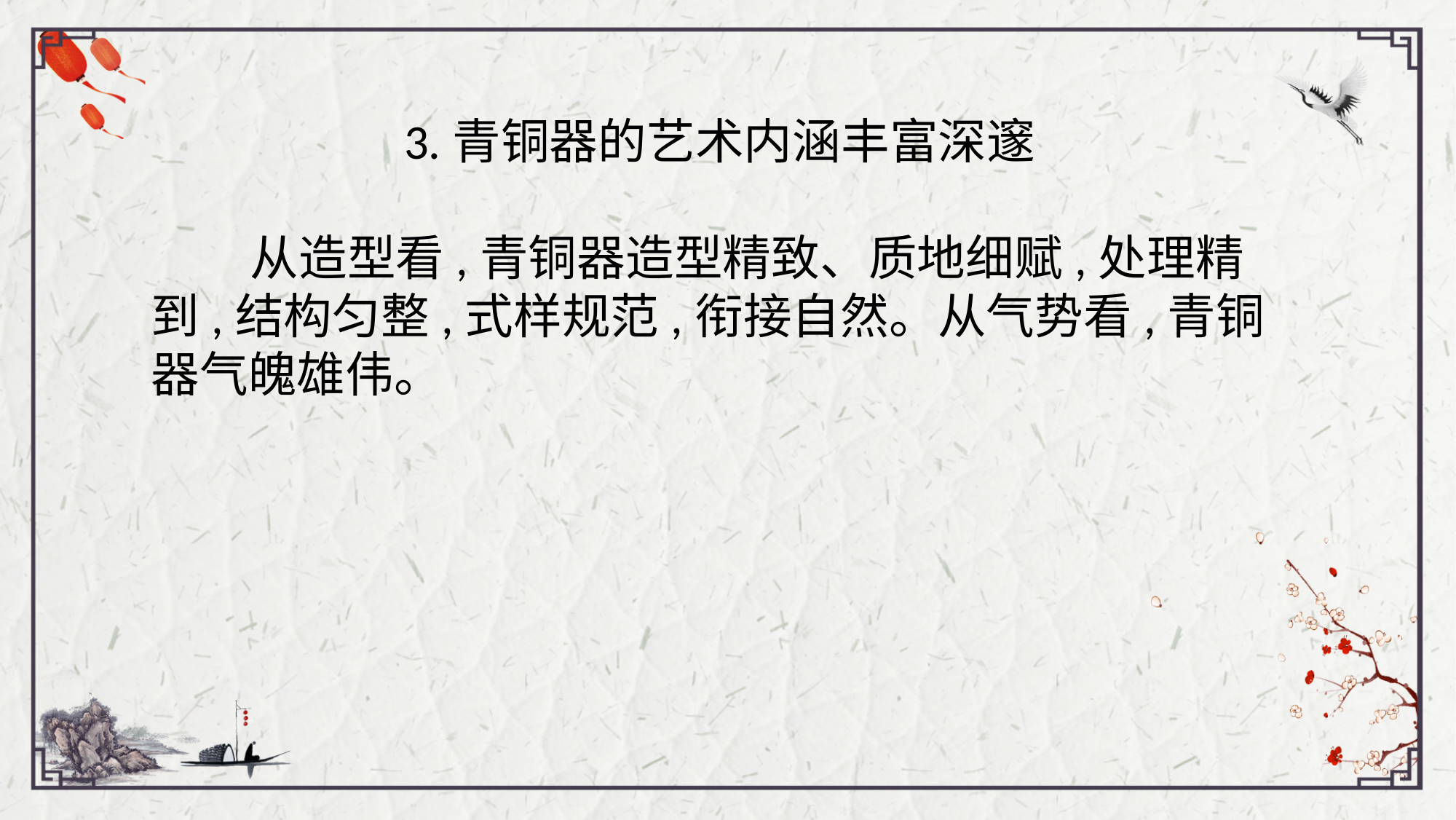

3.青铜器的艺术内涵丰富深邃

        从造型看,青铜器造型精致、质地细赋,处理精到,结构匀整,式样规范,衔接自然。从气势看,青铜器气魄雄伟。